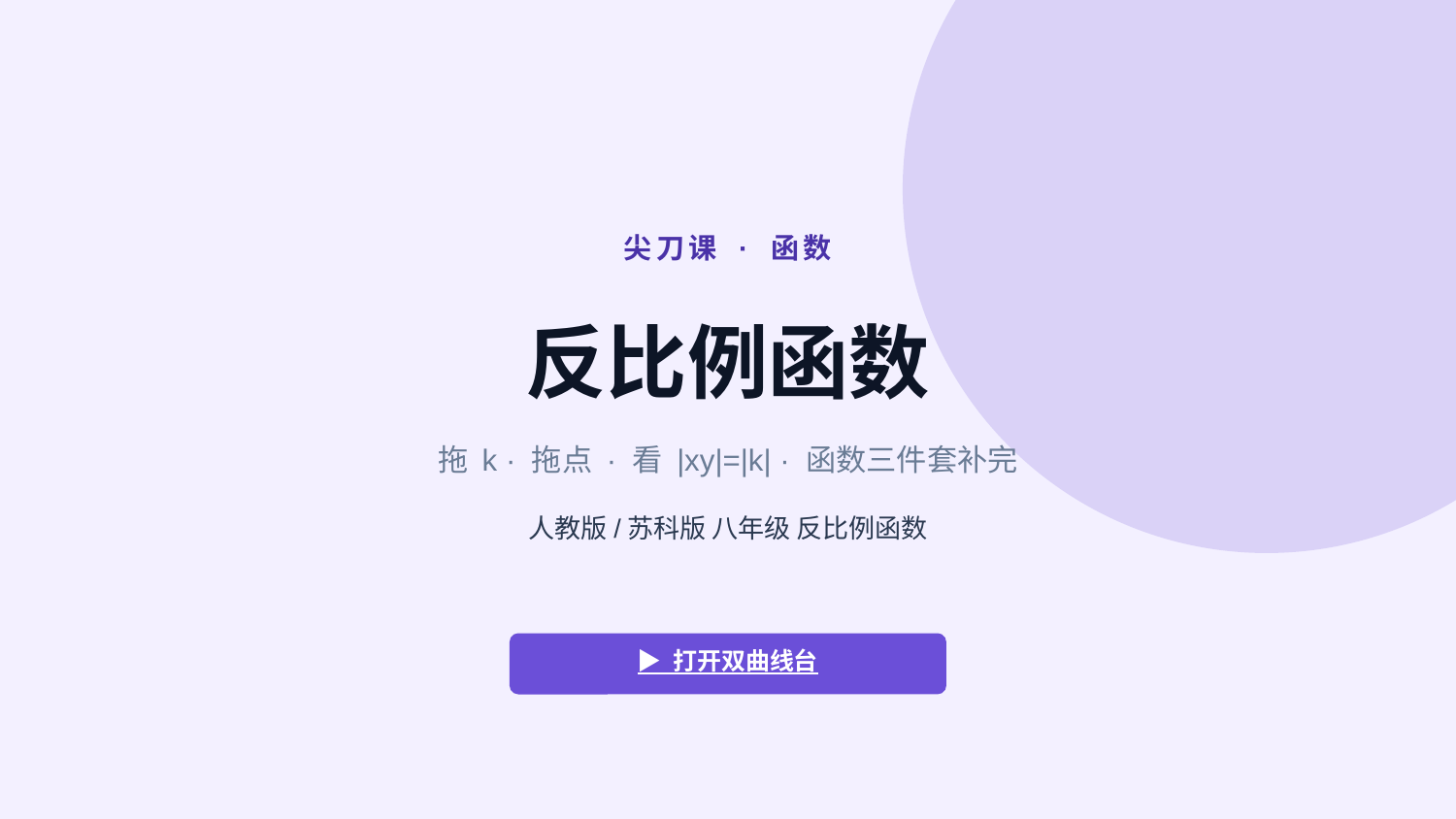

尖刀课 · 函数
反比例函数
拖 k · 拖点 · 看 |xy|=|k| · 函数三件套补完
人教版/苏科版 八年级 反比例函数
▶  打开双曲线台